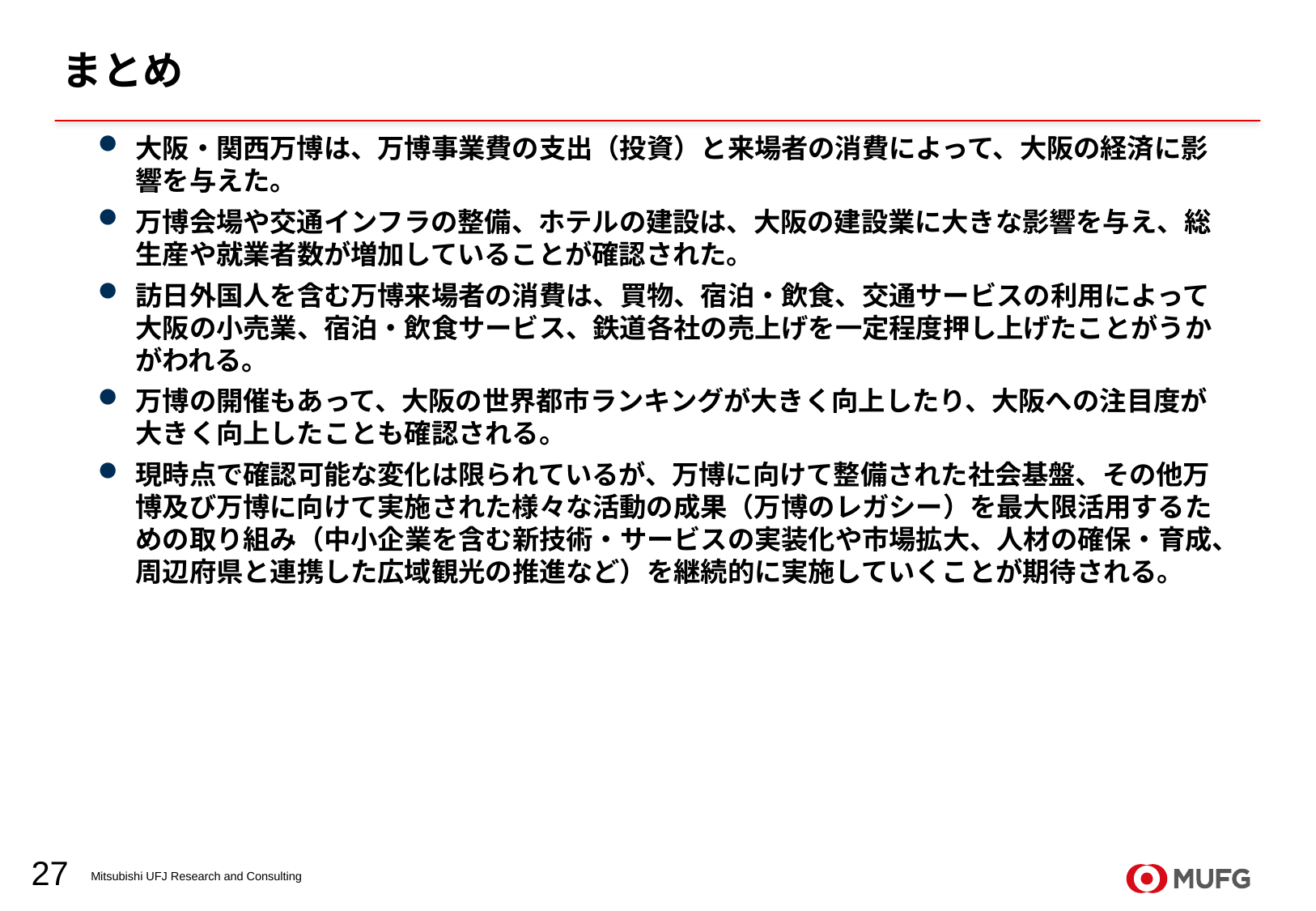

# まとめ

大阪・関西万博は、万博事業費の支出（投資）と来場者の消費によって、大阪の経済に影響を与えた。
万博会場や交通インフラの整備、ホテルの建設は、大阪の建設業に大きな影響を与え、総生産や就業者数が増加していることが確認された。
訪日外国人を含む万博来場者の消費は、買物、宿泊・飲食、交通サービスの利用によって大阪の小売業、宿泊・飲食サービス、鉄道各社の売上げを一定程度押し上げたことがうかがわれる。
万博の開催もあって、大阪の世界都市ランキングが大きく向上したり、大阪への注目度が大きく向上したことも確認される。
現時点で確認可能な変化は限られているが、万博に向けて整備された社会基盤、その他万博及び万博に向けて実施された様々な活動の成果（万博のレガシー）を最大限活用するための取り組み（中小企業を含む新技術・サービスの実装化や市場拡大、人材の確保・育成、周辺府県と連携した広域観光の推進など）を継続的に実施していくことが期待される。